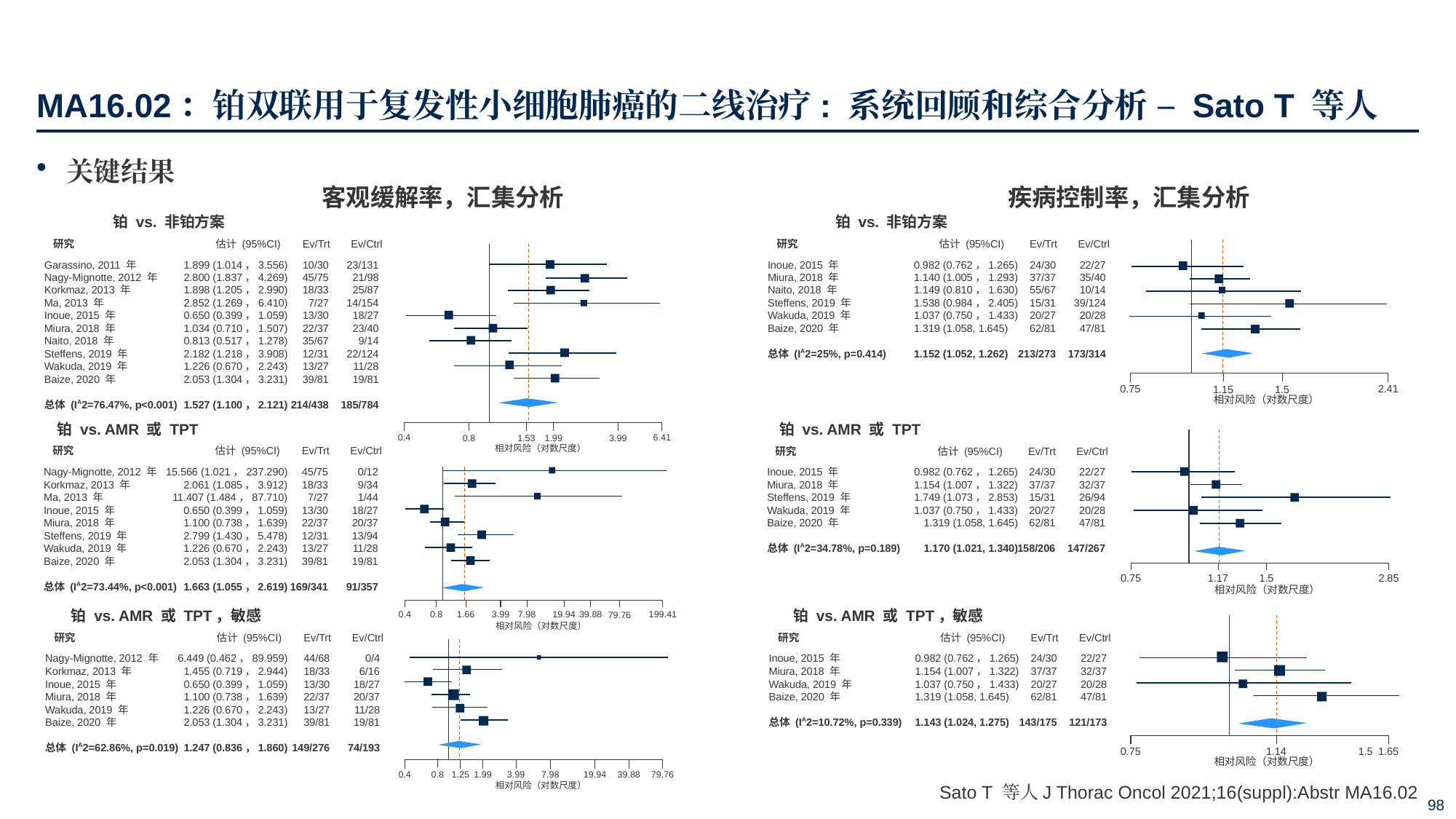

# MA16.02：铂双联用于复发性小细胞肺癌的二线治疗: 系统回顾和综合分析 – Sato T 等人
关键结果
客观缓解率，汇集分析
疾病控制率，汇集分析
铂 vs. 非铂方案
铂 vs. 非铂方案
Ev/Ctrl
Ev/Trt
估计 (95%CI)
研究
0.75
2.41
Inoue, 2015 年
Miura, 2018 年
Naito, 2018 年
Steffens, 2019 年
Wakuda, 2019 年
Baize, 2020 年

总体 (IA2=25%, p=0.414)
0.982 (0.762，1.265)
1.140 (1.005，1.293)
1.149 (0.810，1.630)
1.538 (0.984，2.405)
1.037 (0.750，1.433)
1.319 (1.058, 1.645)

1.152 (1.052, 1.262)
24/30
37/37
55/67
15/31
20/27
62/81

213/273
22/27
35/40
10/14
39/124
20/28
47/81

173/314

1.15
1.5
相对风险（对数尺度）
铂 vs. AMR 或 TPT
0.75
2.85
相对风险（对数尺度）
Ev/Ctrl
Ev/Trt
估计 (95%CI)
研究
Inoue, 2015 年
Miura, 2018 年
Steffens, 2019 年
Wakuda, 2019 年
Baize, 2020 年

总体 (IA2=34.78%, p=0.189)
0.982 (0.762，1.265)
1.154 (1.007，1.322)
1.749 (1.073，2.853)
1.037 (0.750，1.433)
1.319 (1.058, 1.645)

1.170 (1.021, 1.340)
24/30
37/37
15/31
20/27
62/81

158/206
22/27
32/37
26/94
20/28
47/81

147/267

1.17
1.5
铂 vs. AMR 或 TPT，敏感
0.75
1.65
相对风险（对数尺度）

1.14
1.5
Ev/Ctrl
Ev/Trt
估计 (95%CI)
研究
Inoue, 2015 年
Miura, 2018 年
Wakuda, 2019 年
Baize, 2020 年

总体 (IA2=10.72%, p=0.339)
0.982 (0.762，1.265)
1.154 (1.007，1.322)
1.037 (0.750，1.433)
1.319 (1.058, 1.645)

1.143 (1.024, 1.275)
24/30
37/37
20/27
62/81

143/175
22/27
32/37
20/28
47/81

121/173
Ev/Ctrl
Ev/Trt
估计 (95%CI)
研究
0.4
6.41
相对风险（对数尺度）

0.8
1.53
1.99
3.99
0.4
199.41
相对风险（对数尺度）

0.8
1.66
3.99
7.98
19.94
39.88
79.76
0.4
79.76
相对风险（对数尺度）

0.8
1.25
1.99
3.99
7.98
19.94
39.88
Garassino, 2011 年
Nagy-Mignotte, 2012 年
Korkmaz, 2013 年
Ma, 2013 年
Inoue, 2015 年
Miura, 2018 年
Naito, 2018 年
Steffens, 2019 年
Wakuda, 2019 年
Baize, 2020 年

总体 (IA2=76.47%, p<0.001)
1.899 (1.014，3.556)
2.800 (1.837，4.269)
1.898 (1.205，2.990)
2.852 (1.269，6.410)
0.650 (0.399，1.059)
1.034 (0.710，1.507)
0.813 (0.517，1.278)
2.182 (1.218，3.908)
1.226 (0.670，2.243)
2.053 (1.304，3.231)

1.527 (1.100，2.121)
10/30
45/75
18/33
7/27
13/30
22/37
35/67
12/31
13/27
39/81

214/438
23/131
21/98
25/87
14/154
18/27
23/40
9/14
22/124
11/28
19/81

185/784
铂 vs. AMR 或 TPT
Ev/Ctrl
Ev/Trt
估计 (95%CI)
研究
Nagy-Mignotte, 2012 年
Korkmaz, 2013 年
Ma, 2013 年
Inoue, 2015 年
Miura, 2018 年
Steffens, 2019 年
Wakuda, 2019 年
Baize, 2020 年

总体 (IA2=73.44%, p<0.001)
15.566 (1.021，237.290)
2.061 (1.085，3.912)
11.407 (1.484，87.710)
0.650 (0.399，1.059)
1.100 (0.738，1.639)
2.799 (1.430，5.478)
1.226 (0.670，2.243)
2.053 (1.304，3.231)

1.663 (1.055，2.619)
45/75
18/33
7/27
13/30
22/37
12/31
13/27
39/81

169/341
0/12
9/34
1/44
18/27
20/37
13/94
11/28
19/81

91/357
铂 vs. AMR 或 TPT，敏感
Ev/Ctrl
Ev/Trt
估计 (95%CI)
研究
Nagy-Mignotte, 2012 年
Korkmaz, 2013 年
Inoue, 2015 年
Miura, 2018 年
Wakuda, 2019 年
Baize, 2020 年

总体 (IA2=62.86%, p=0.019)
6.449 (0.462，89.959)
1.455 (0.719，2.944)
0.650 (0.399，1.059)
1.100 (0.738，1.639)
1.226 (0.670，2.243)
2.053 (1.304，3.231)

1.247 (0.836，1.860)
44/68
18/33
13/30
22/37
13/27
39/81

149/276
0/4
6/16
18/27
20/37
11/28
19/81

74/193

Sato T 等人J Thorac Oncol 2021;16(suppl):Abstr MA16.02